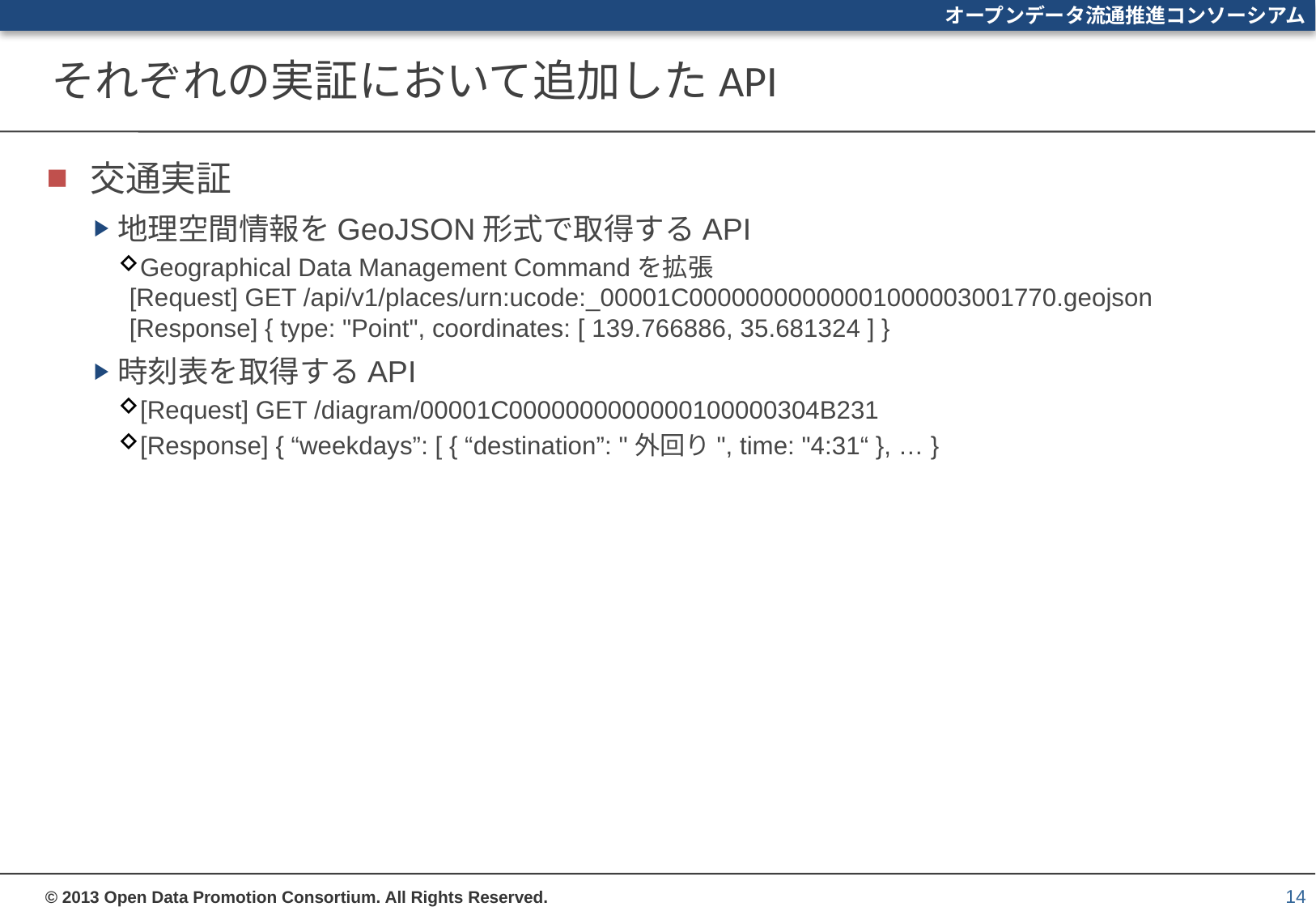

# それぞれの実証において追加したAPI
交通実証
地理空間情報をGeoJSON形式で取得するAPI
Geographical Data Management Commandを拡張
[Request] GET /api/v1/places/urn:ucode:_00001C00000000000001000003001770.geojson
[Response] { type: "Point", coordinates: [ 139.766886, 35.681324 ] }
時刻表を取得するAPI
[Request] GET /diagram/00001C0000000000000100000304B231
[Response] { “weekdays”: [ { “destination”: "外回り", time: "4:31“ }, … }
14